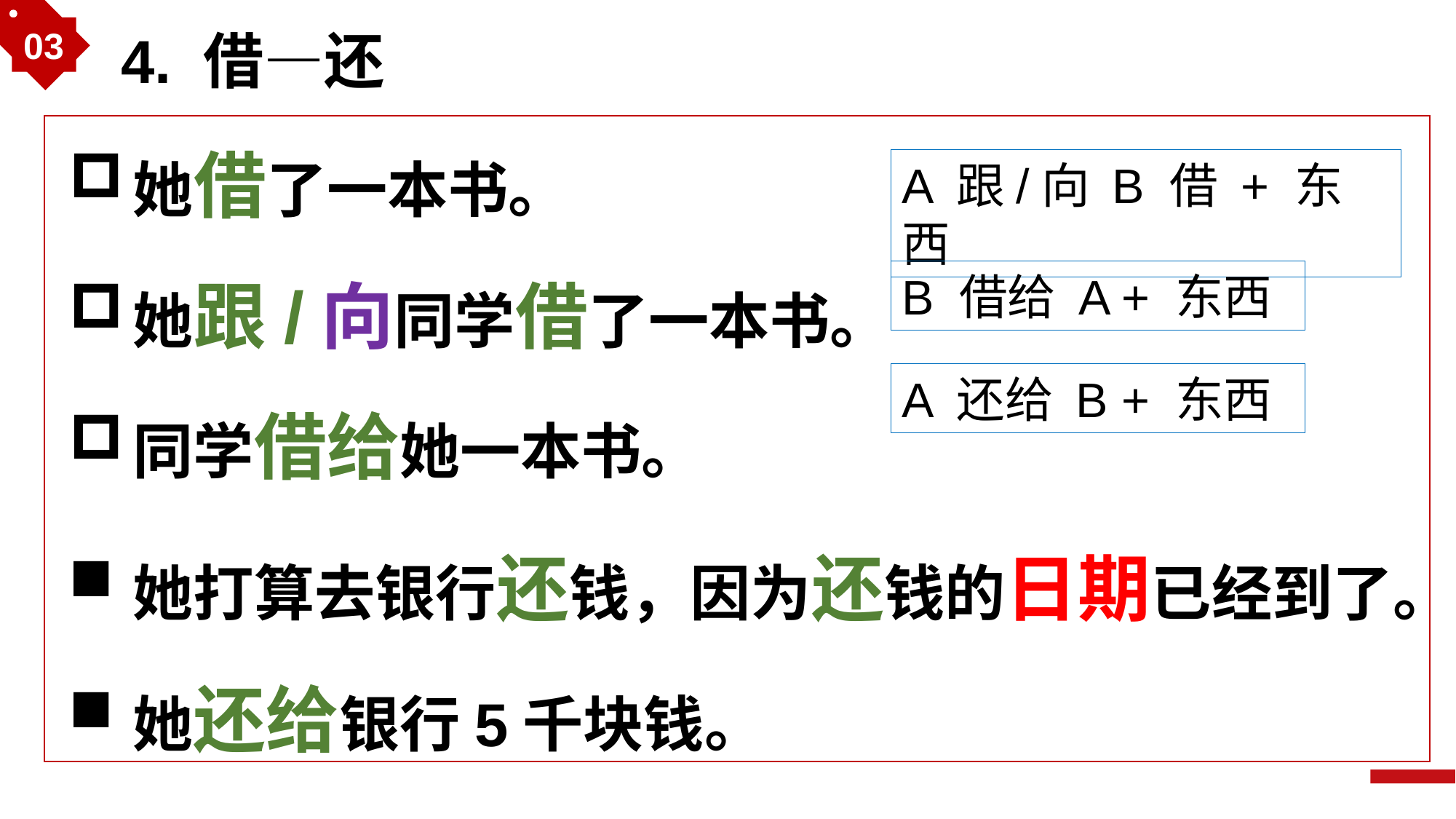

03
4. 借—还
她借了一本书。
她跟/向同学借了一本书。
同学借给她一本书。

A 跟/向 B 借 + 东西
B 借给 A + 东西
A 还给 B + 东西
她打算去银行还钱，因为还钱的日期已经到了。
她还给银行5千块钱。